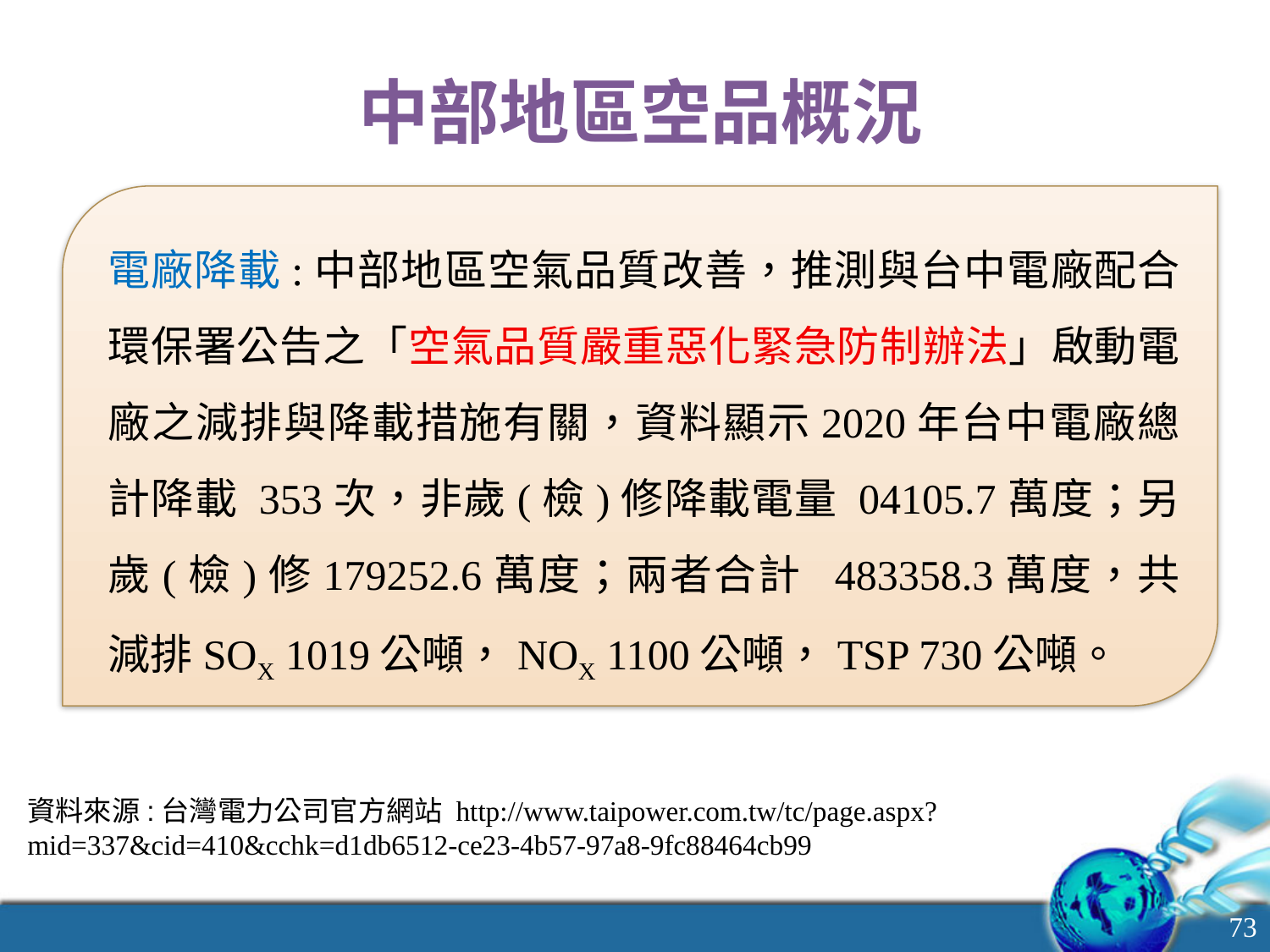

中部地區空品概況

電廠降載:中部地區空氣品質改善，推測與台中電廠配合環保署公告之「空氣品質嚴重惡化緊急防制辦法」啟動電廠之減排與降載措施有關，資料顯示2020年台中電廠總計降載 353次，非歲(檢)修降載電量 04105.7萬度；另歲(檢)修179252.6萬度；兩者合計  483358.3萬度，共減排SOX 1019公噸，NOX 1100公噸，TSP 730公噸。
資料來源:台灣電力公司官方網站 http://www.taipower.com.tw/tc/page.aspx?mid=337&cid=410&cchk=d1db6512-ce23-4b57-97a8-9fc88464cb99
73